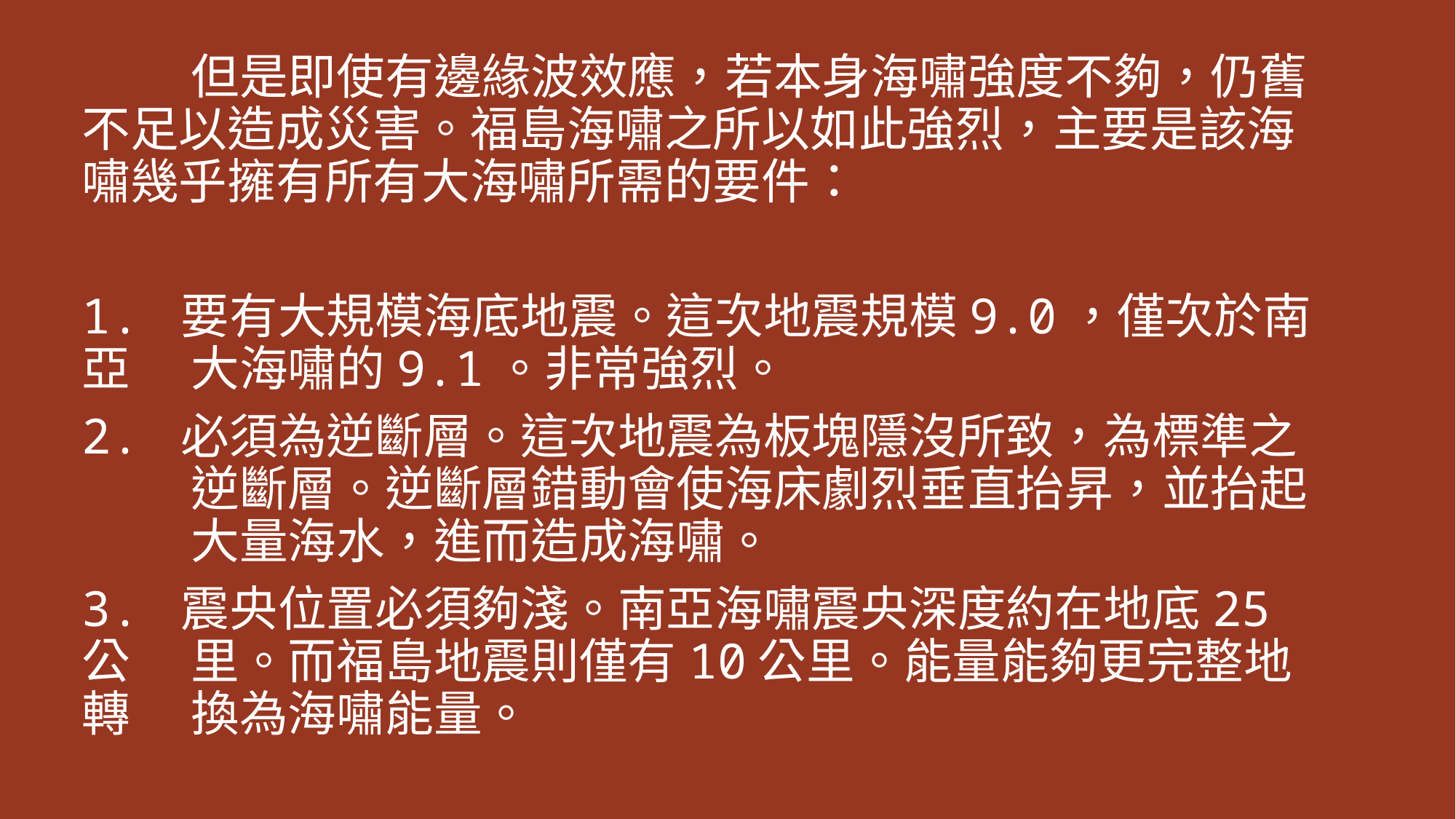

但是即使有邊緣波效應，若本身海嘯強度不夠，仍舊不足以造成災害。福島海嘯之所以如此強烈，主要是該海嘯幾乎擁有所有大海嘯所需的要件：

1. 要有大規模海底地震。這次地震規模9.0，僅次於南亞	大海嘯的9.1。非常強烈。
2. 必須為逆斷層。這次地震為板塊隱沒所致，為標準之	逆斷層。逆斷層錯動會使海床劇烈垂直抬昇，並抬起	大量海水，進而造成海嘯。
3. 震央位置必須夠淺。南亞海嘯震央深度約在地底25公	里。而福島地震則僅有10公里。能量能夠更完整地轉	換為海嘯能量。